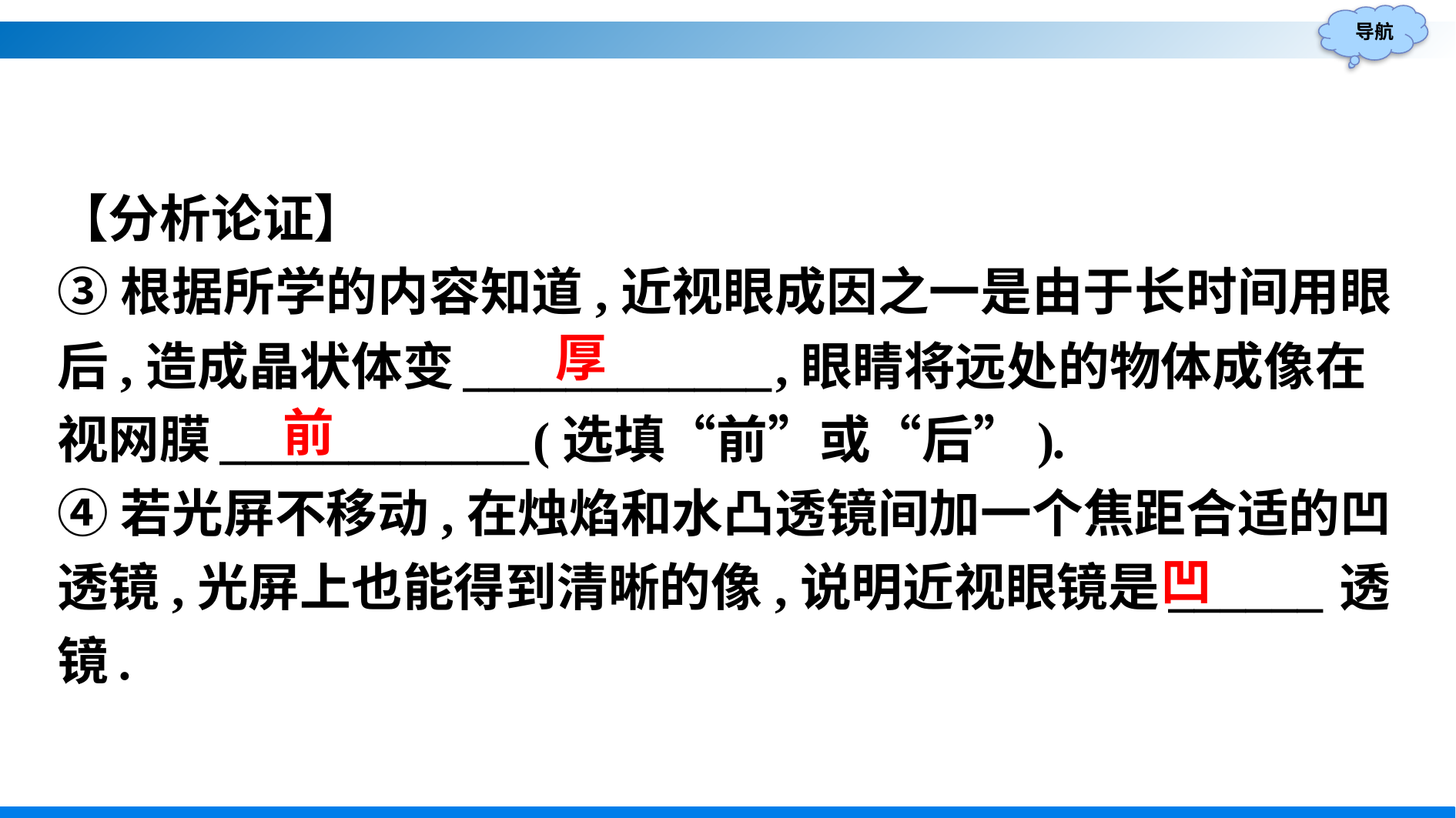

【分析论证】
③根据所学的内容知道,近视眼成因之一是由于长时间用眼后,造成晶状体变____________,眼睛将远处的物体成像在视网膜____________(选填“前”或“后”).
④若光屏不移动,在烛焰和水凸透镜间加一个焦距合适的凹透镜,光屏上也能得到清晰的像,说明近视眼镜是______透镜.
厚
前
凹